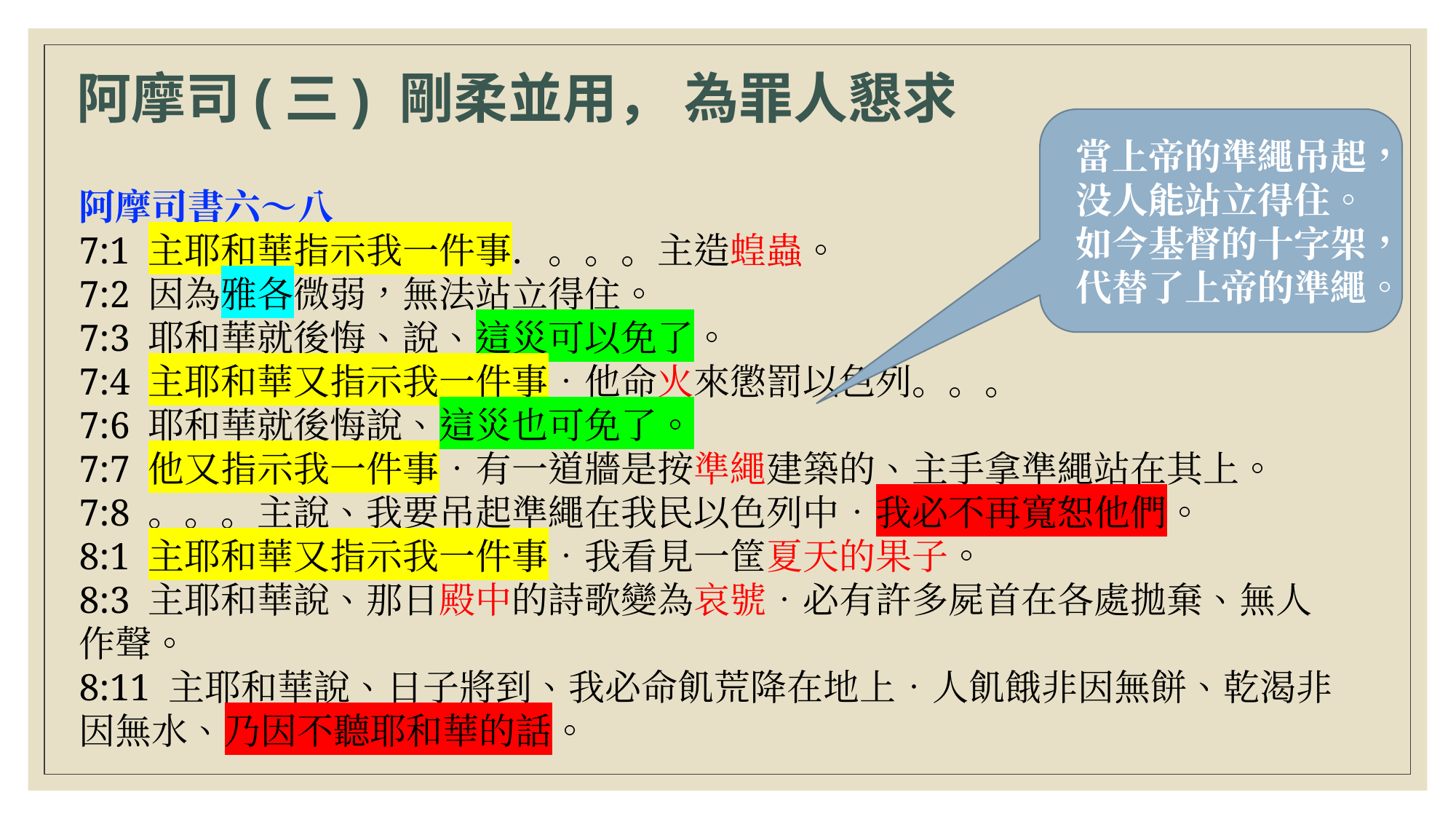

# 阿摩司(三) 剛柔並用， 為罪人懇求
當上帝的準繩吊起，没人能站立得住。 如今基督的十字架，代替了上帝的準繩。
阿摩司書六～八
7:1 主耶和華指示我一件事．。。。主造蝗蟲。
7:2 因為雅各微弱，無法站立得住。
7:3 耶和華就後悔、說、這災可以免了。
7:4 主耶和華又指示我一件事．他命火來懲罰以色列。。。
7:6 耶和華就後悔說、這災也可免了。
7:7 他又指示我一件事．有一道牆是按準繩建築的、主手拿準繩站在其上。
7:8 。。。主說、我要吊起準繩在我民以色列中．我必不再寬恕他們。
8:1 主耶和華又指示我一件事．我看見一筐夏天的果子。
8:3 主耶和華說、那日殿中的詩歌變為哀號．必有許多屍首在各處拋棄、無人作聲。
8:11 主耶和華說、日子將到、我必命飢荒降在地上．人飢餓非因無餅、乾渴非因無水、乃因不聽耶和華的話。